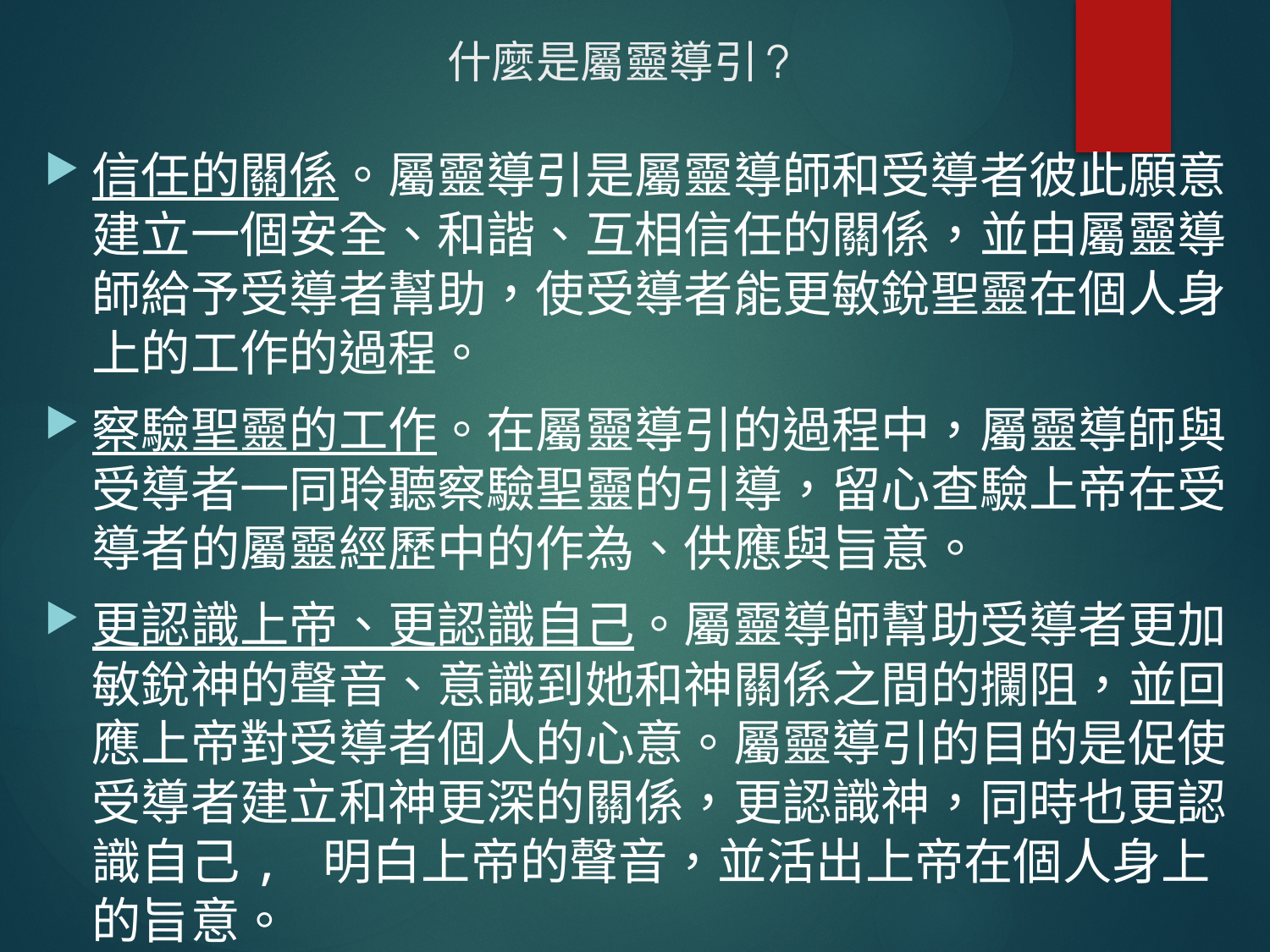

# 什麼是屬靈導引?
信任的關係。屬靈導引是屬靈導師和受導者彼此願意建立一個安全、和諧、互相信任的關係，並由屬靈導師給予受導者幫助，使受導者能更敏銳聖靈在個人身上的工作的過程。
察驗聖靈的工作。在屬靈導引的過程中，屬靈導師與受導者一同聆聽察驗聖靈的引導，留心查驗上帝在受導者的屬靈經歷中的作為、供應與旨意。
更認識上帝、更認識自己。屬靈導師幫助受導者更加敏銳神的聲音、意識到她和神關係之間的攔阻，並回應上帝對受導者個人的心意。屬靈導引的目的是促使受導者建立和神更深的關係，更認識神，同時也更認識自己, 明白上帝的聲音，並活出上帝在個人身上的旨意。